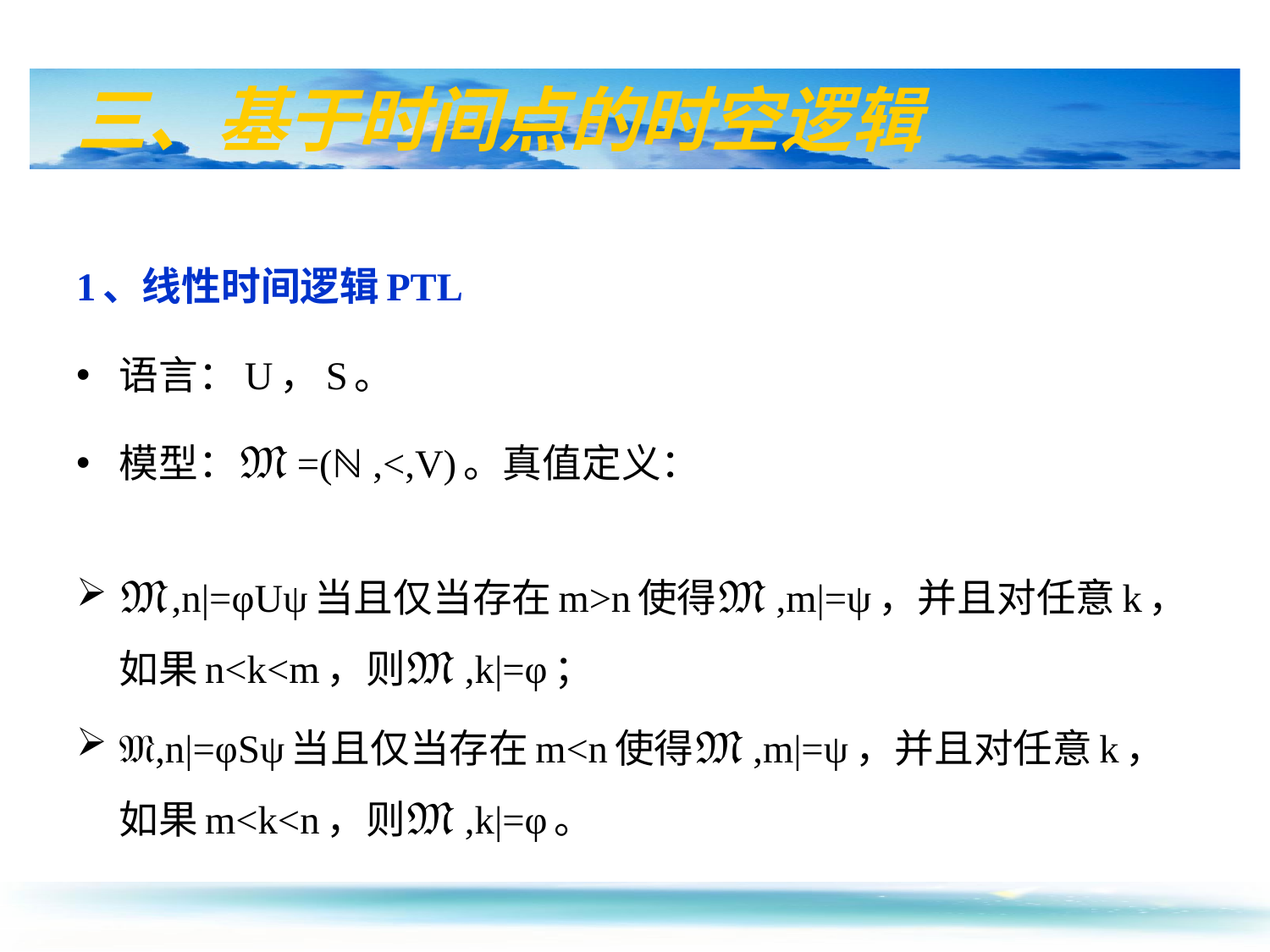

# 三、基于时间点的时空逻辑
1、线性时间逻辑PTL
语言：U，S。
模型：𝔐=(ℕ ,<,V)。真值定义：

𝔐,n|=φUψ当且仅当存在m>n使得𝔐,m|=ψ，并且对任意k，如果n<k<m，则𝔐,k|=φ；
𝔐,n|=φSψ当且仅当存在m<n使得𝔐,m|=ψ，并且对任意k，如果m<k<n，则𝔐,k|=φ。